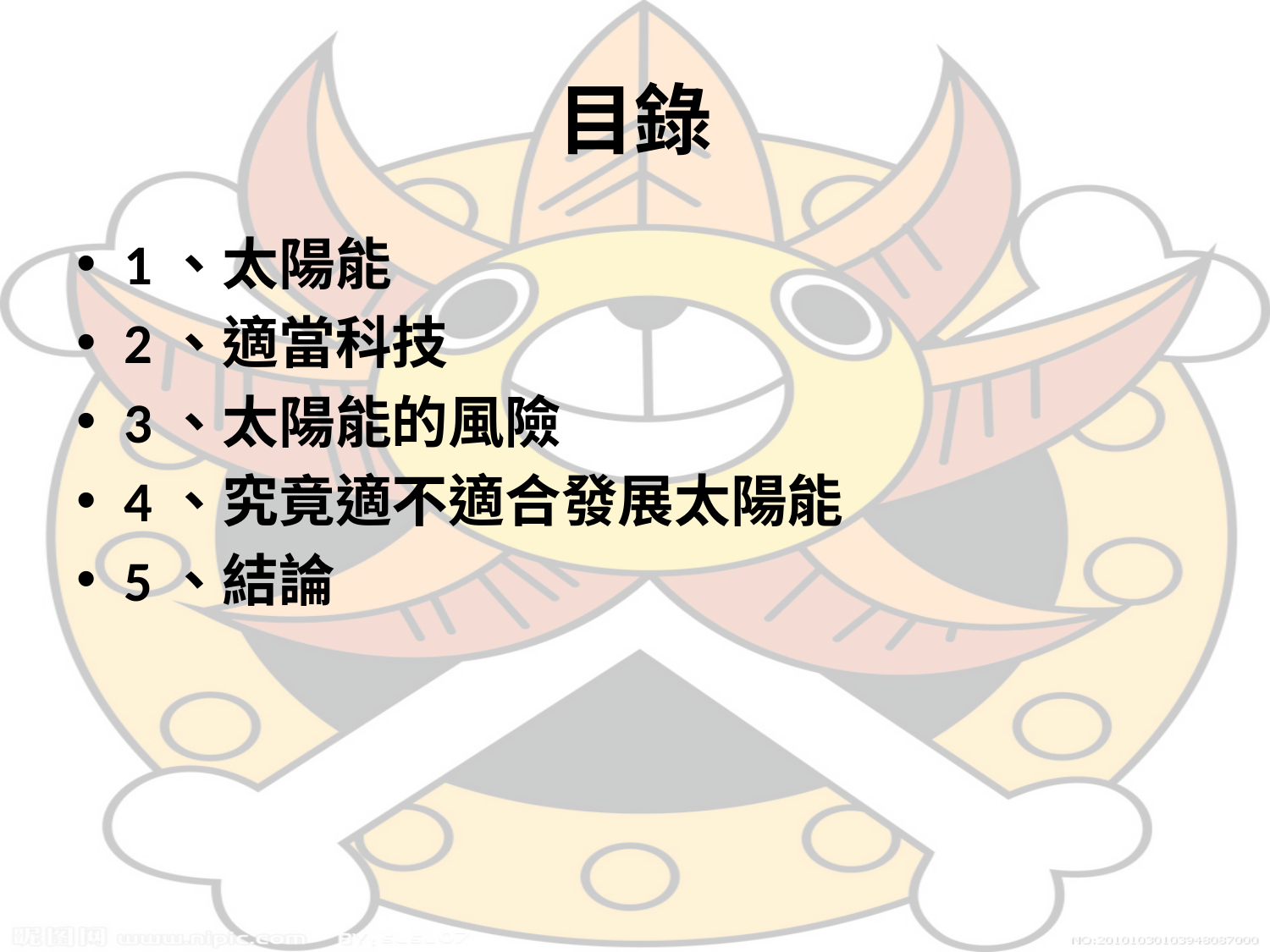

# 目錄
1、太陽能
2、適當科技
3、太陽能的風險
4、究竟適不適合發展太陽能
5、結論